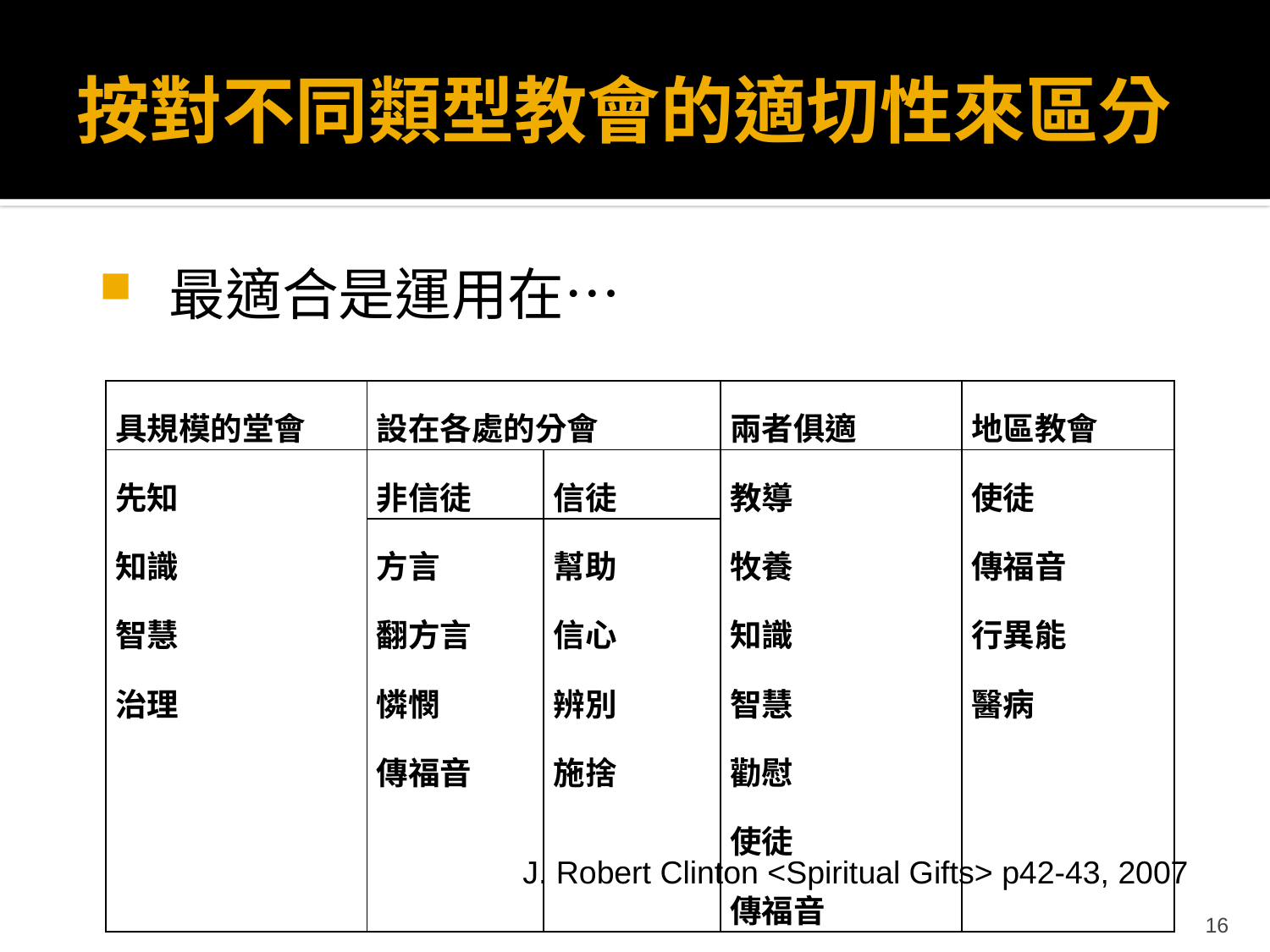

最適合是運用在…
# 按對不同類型教會的適切性來區分
 最適合是運用在…

| 具規模的堂會 | 設在各處的分會 |  | 兩者俱適 | 地區教會 |
| --- | --- | --- | --- | --- |
| 先知 知識 智慧 治理 | 非信徒 | 信徒 | 教導 牧養 知識 智慧 勸慰 使徒 傳福音 | 使徒 傳福音 行異能 醫病 |
|  | 方言 翻方言 憐憫 傳福音 | 幫助 信心 辨別 施捨 |  |  |
J. Robert Clinton <Spiritual Gifts> p42-43, 2007
16